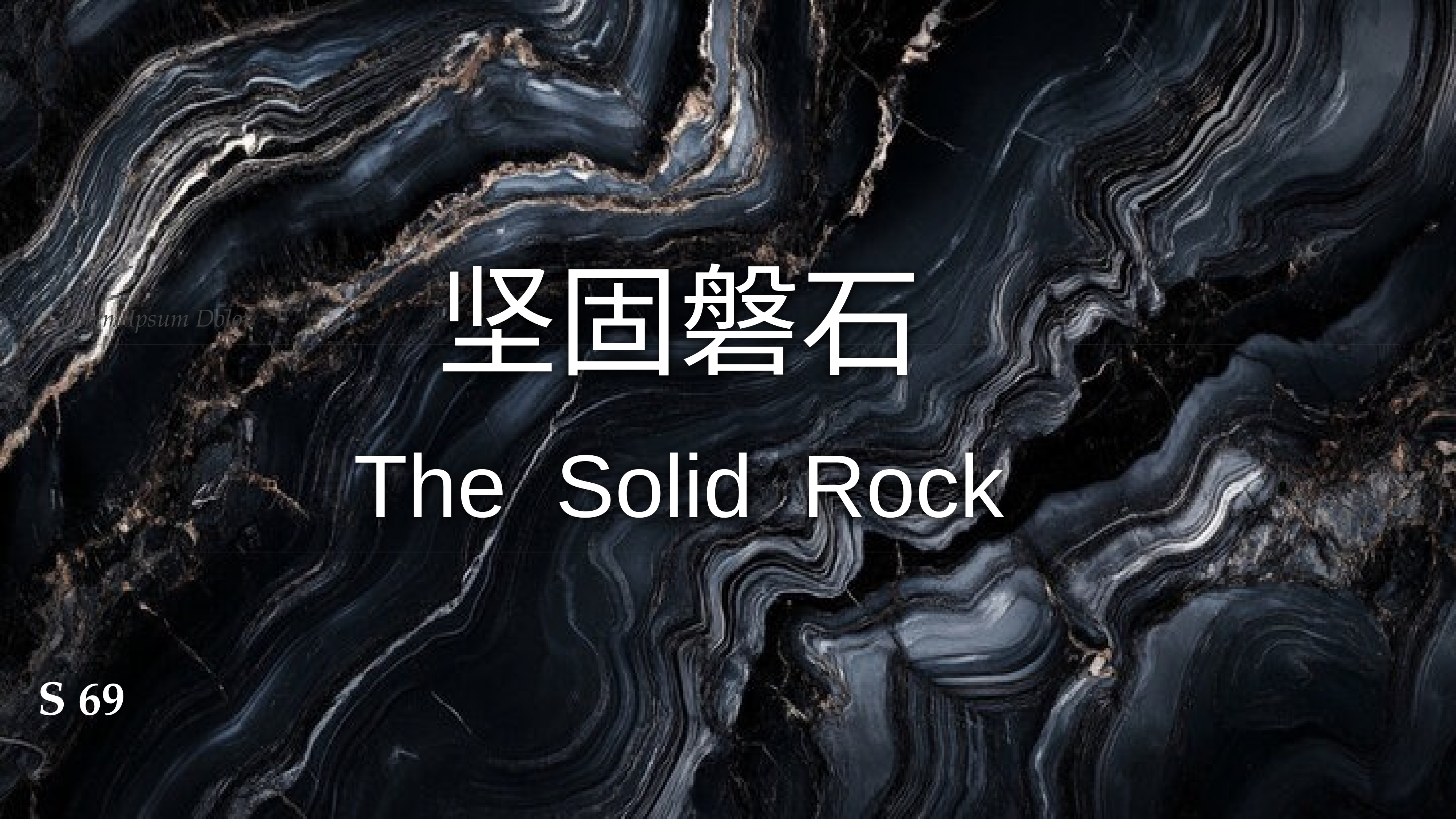

# 坚固磐石
The  Solid  Rock
Lorem Ipsum Dolor
S 69